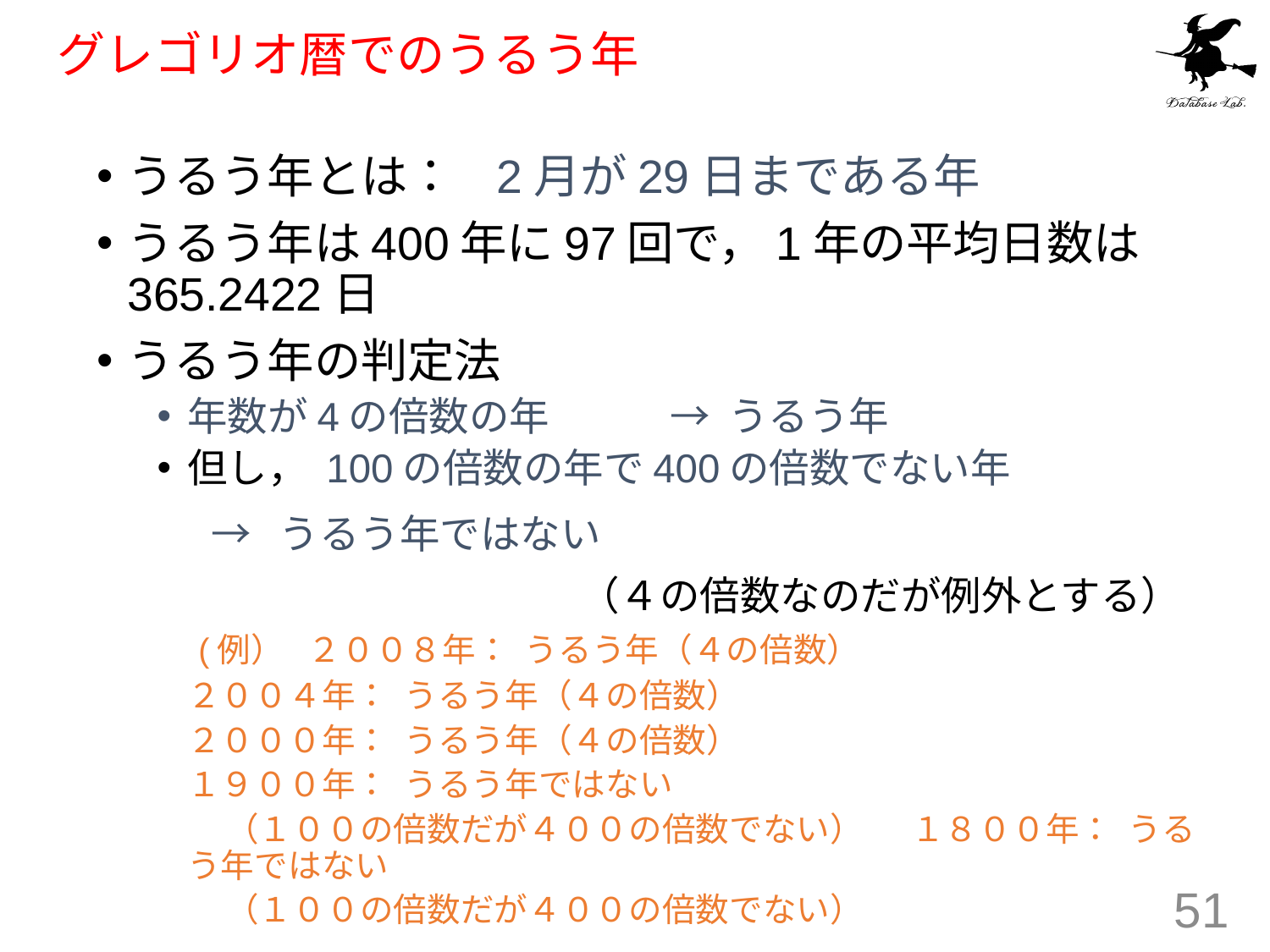

# グレゴリオ暦でのうるう年
うるう年とは：   2月が29日まである年
うるう年は400年に97回で，1年の平均日数は365.2422日
うるう年の判定法
年数が4の倍数の年	→  うるう年
但し， 100の倍数の年で400の倍数でない年
				        →  うるう年ではない
                                                    （４の倍数なのだが例外とする）
    (例）  	２００８年：  うるう年（４の倍数）
  			２００４年：  うるう年（４の倍数）
			２０００年：  うるう年（４の倍数）
			１９００年：  うるう年ではない
				    （１００の倍数だが４００の倍数でない）			１８００年：  うるう年ではない
				    （１００の倍数だが４００の倍数でない）
51